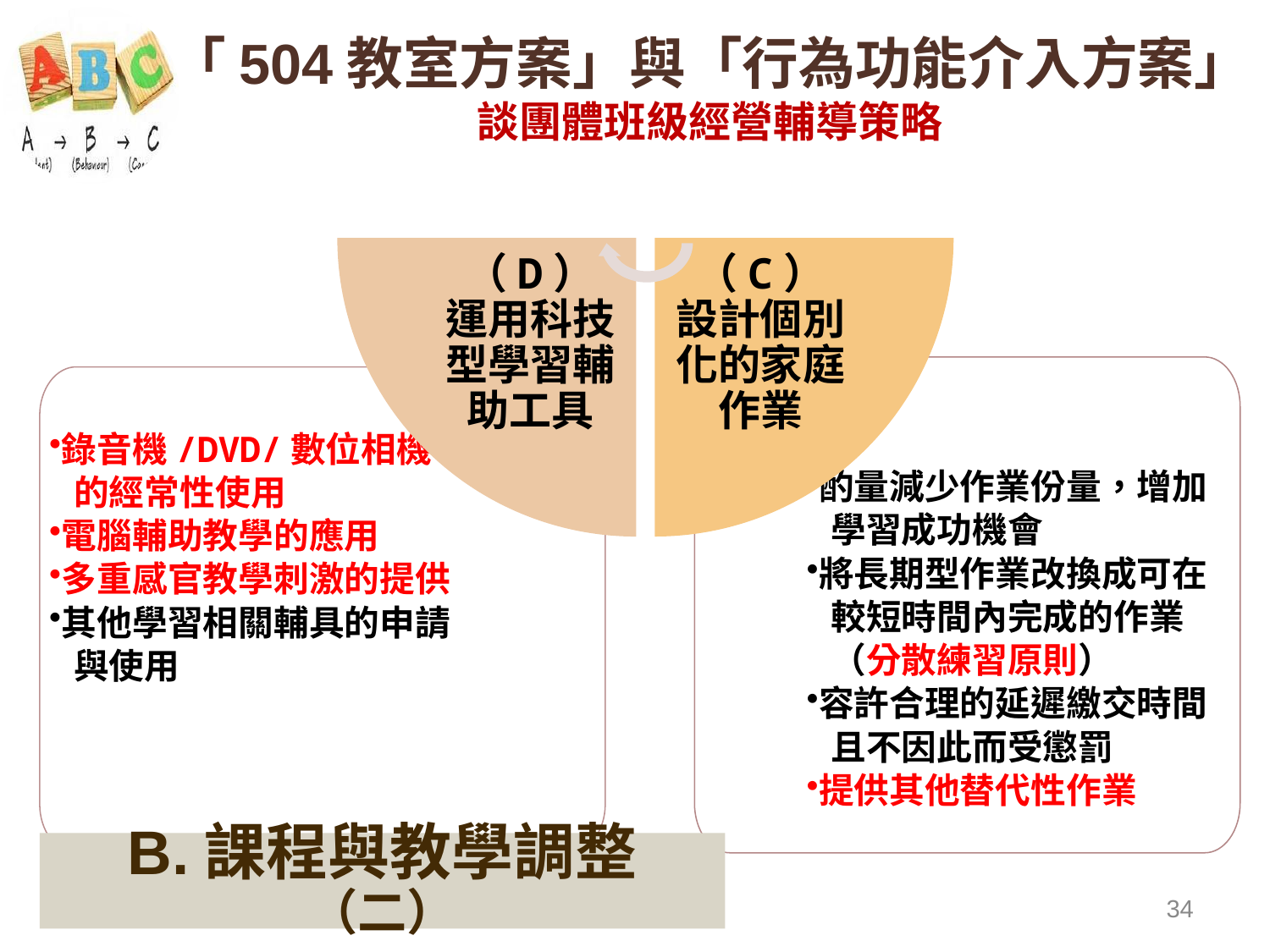

「504教室方案」與「行為功能介入方案」
談團體班級經營輔導策略

（D）運用科技型學習輔助工具
（C）設計個別化的家庭作業

酌量減少作業份量，增加
  學習成功機會
將長期型作業改換成可在
  較短時間內完成的作業
  （分散練習原則）
容許合理的延遲繳交時間
  且不因此而受懲罰
提供其他替代性作業
錄音機/DVD/數位相機
  的經常性使用
電腦輔助教學的應用
多重感官教學刺激的提供
其他學習相關輔具的申請
  與使用
B.課程與教學調整（二）
34